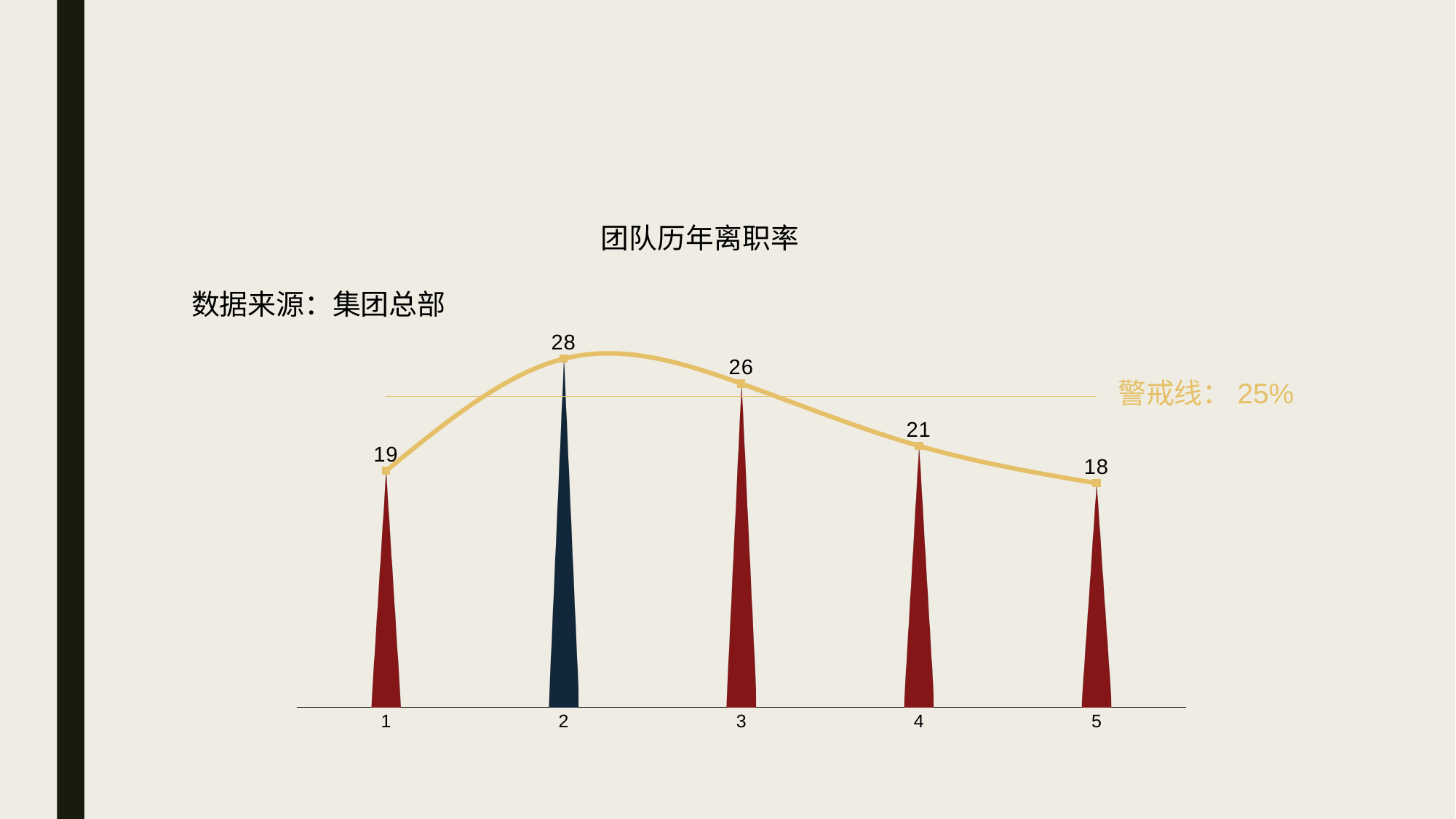

### Chart: 团队历年离职率

| Category |  |  |  |
|---|---|---|---|
警戒线：25%
数据来源：集团总部